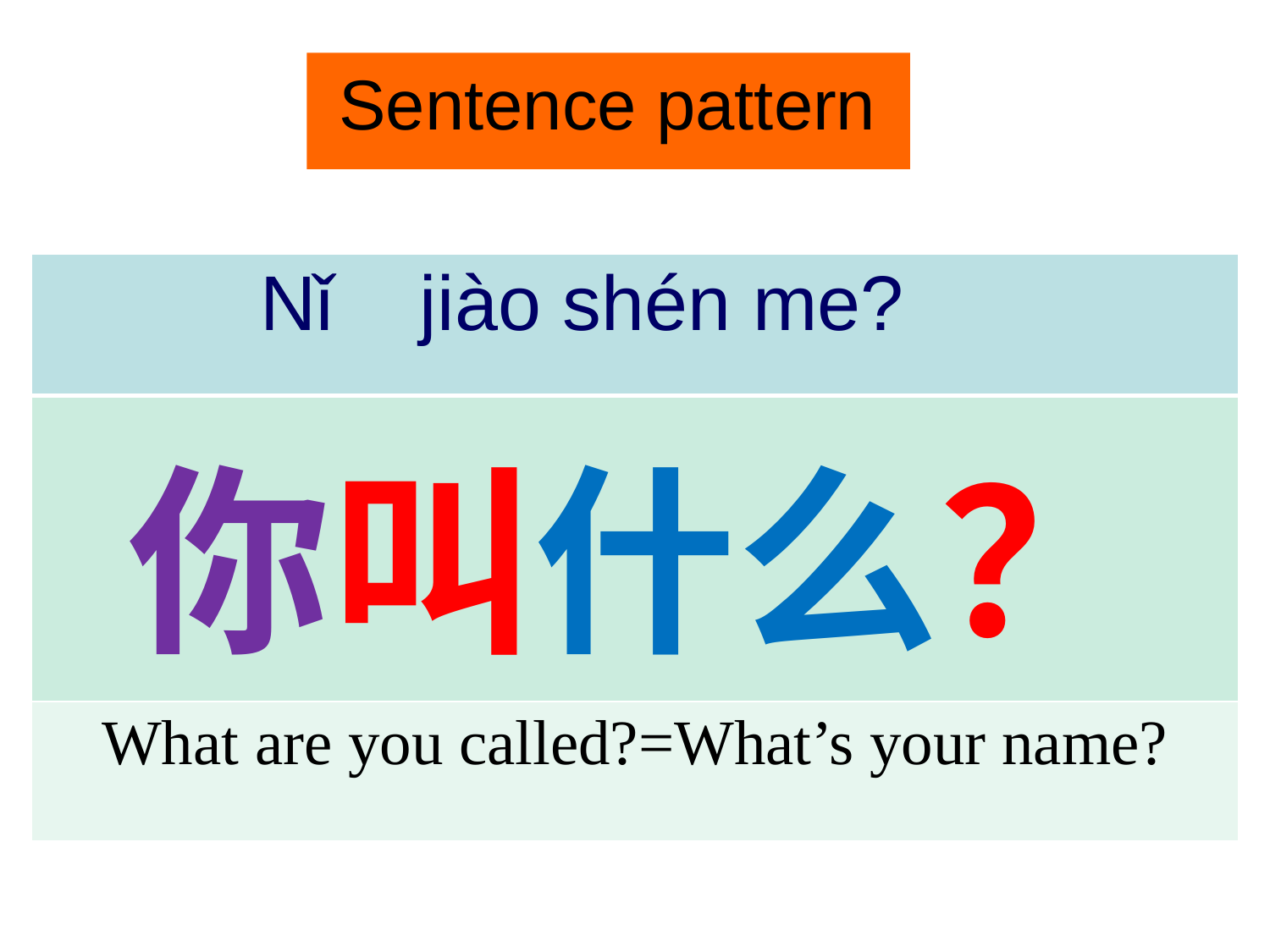

Sentence pattern
| Nǐ jiào shén me? |
| --- |
| 你叫什么？ |
| What are you called?=What’s your name? |